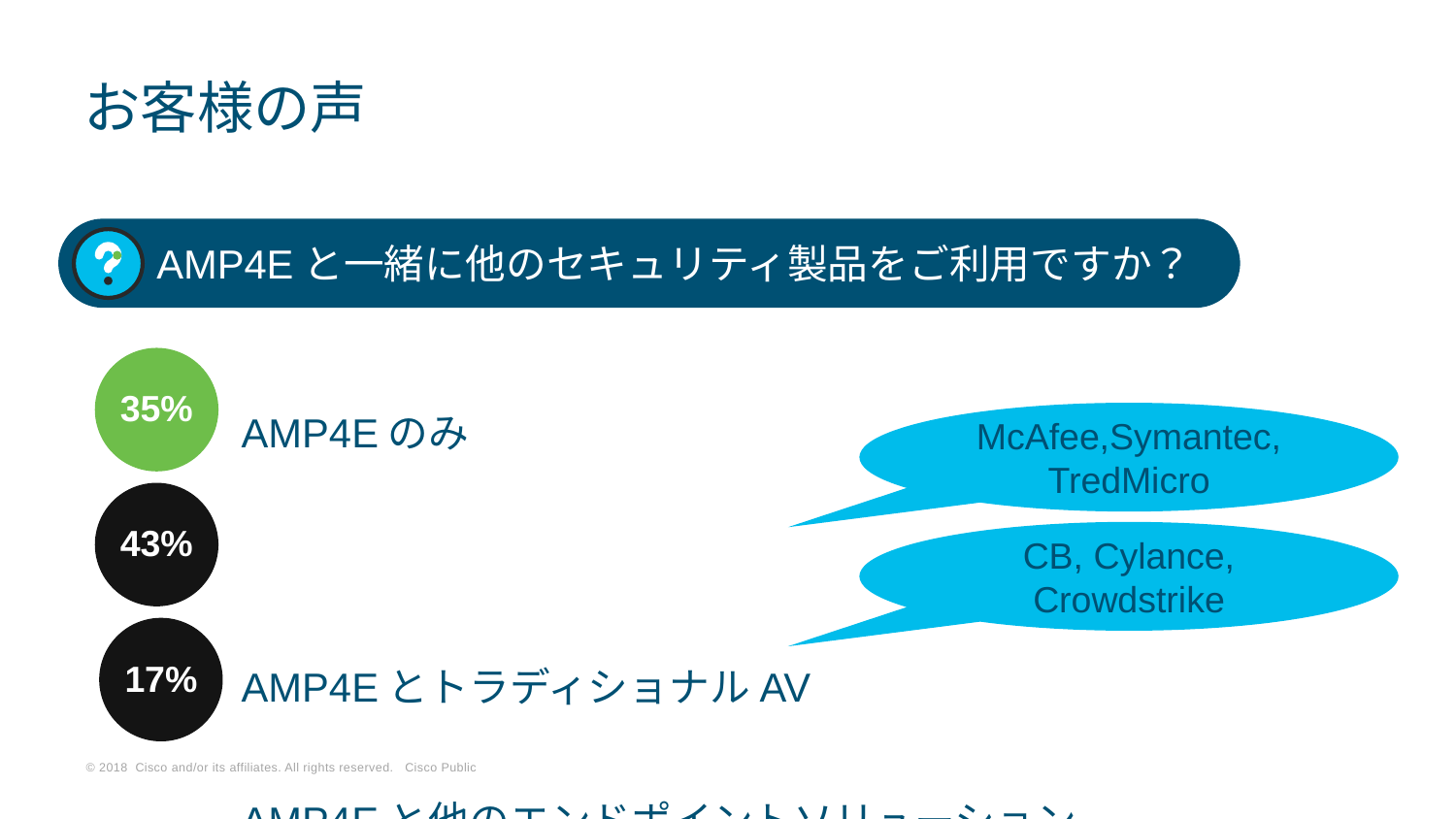

# お客様の声
AMP4Eと一緒に他のセキュリティ製品をご利用ですか？

AMP4Eのみ
AMP4EとトラディショナルAV
AMP4Eと他のエンドポイントソリューション
35%
McAfee,Symantec, TredMicro
43%
CB, Cylance, Crowdstrike
17%
*Source: AMP Q3 Customer Briefing